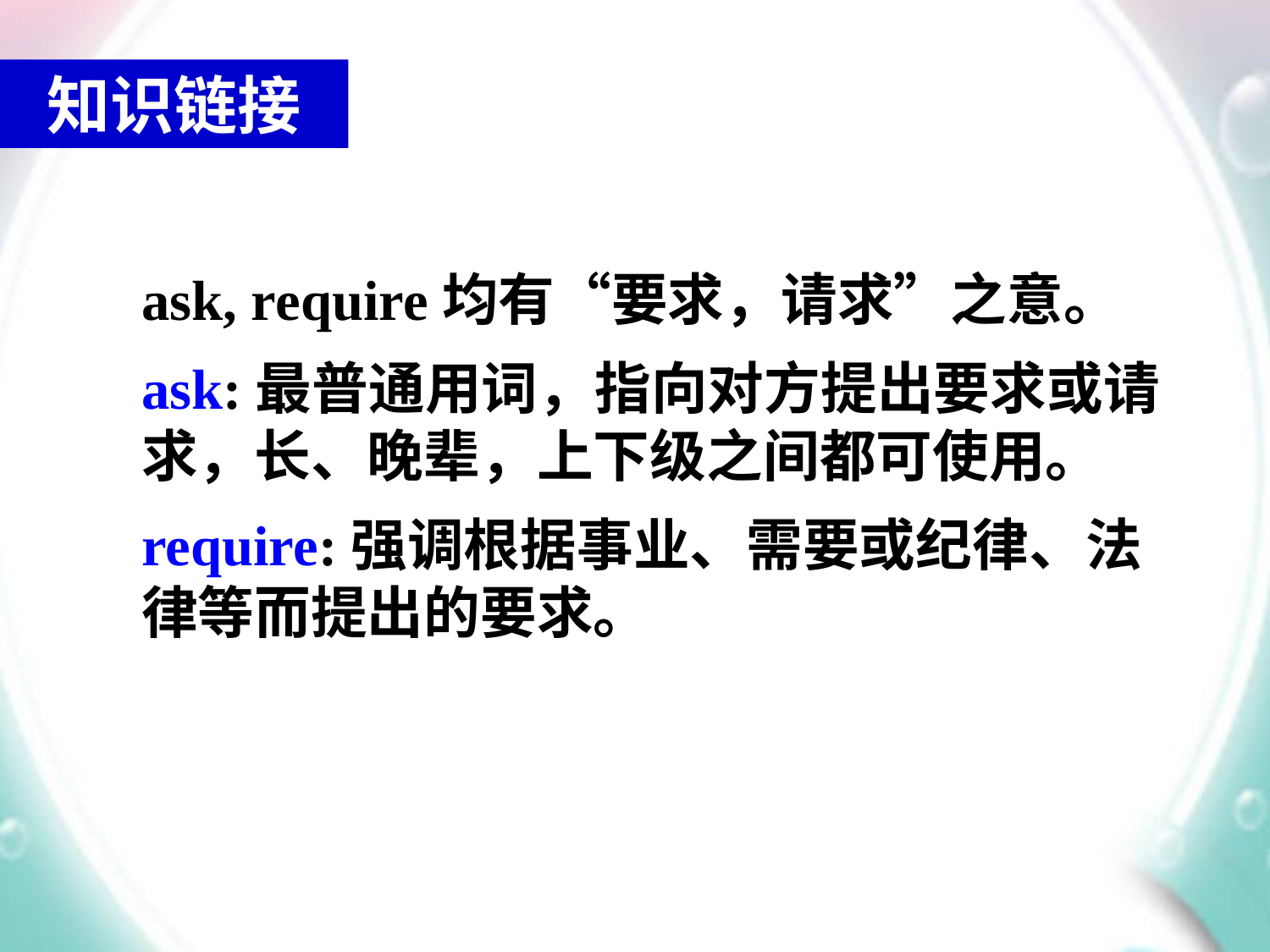

知识链接
ask, require均有“要求，请求”之意。
ask:最普通用词，指向对方提出要求或请求，长、晚辈，上下级之间都可使用。
require:强调根据事业、需要或纪律、法律等而提出的要求。